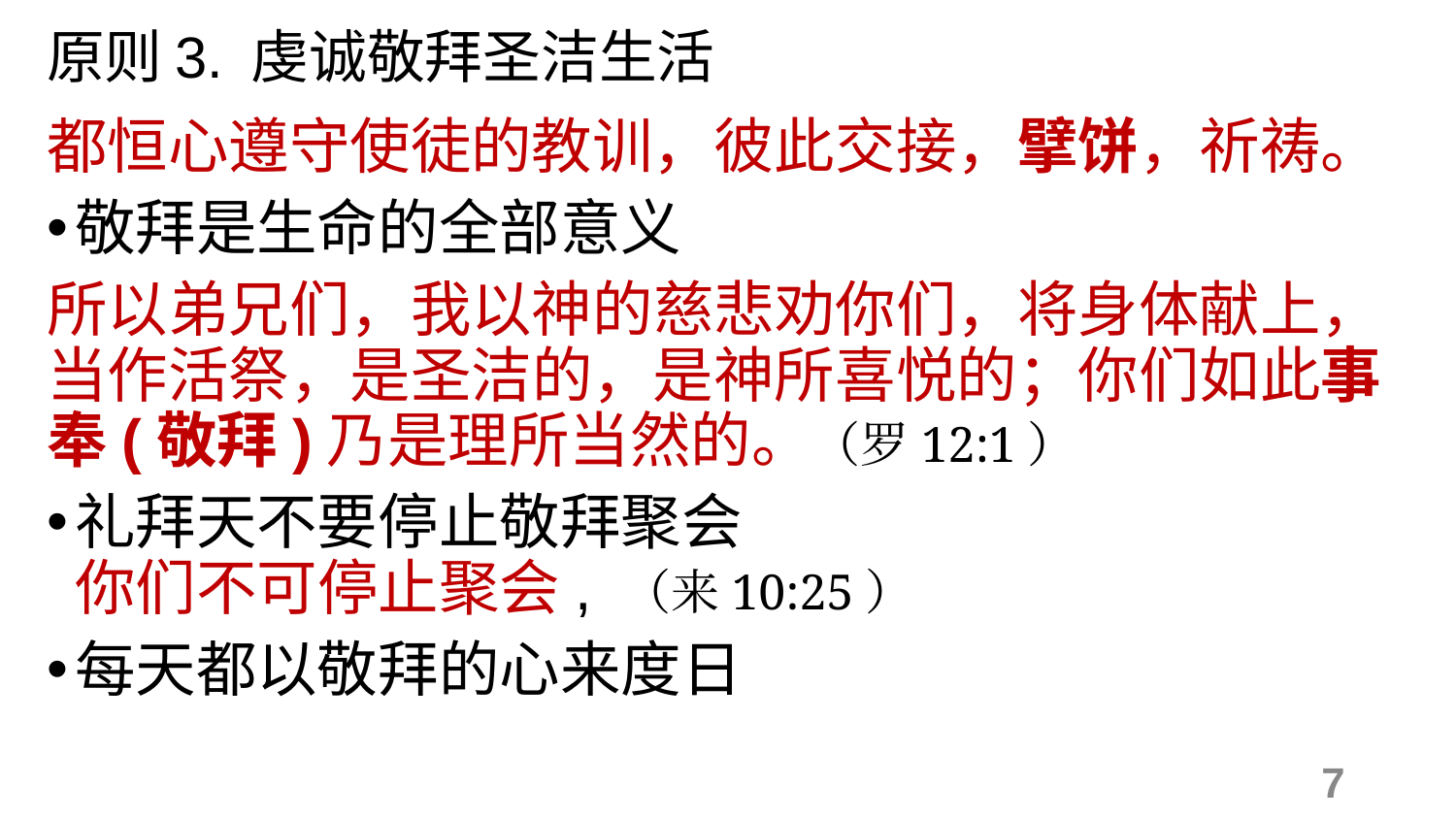

# 原则3. 虔诚敬拜圣洁生活
都恒心遵守使徒的教训，彼此交接，擘饼，祈祷。
敬拜是生命的全部意义
所以弟兄们，我以神的慈悲劝你们，将身体献上，当作活祭，是圣洁的，是神所喜悦的；你们如此事奉(敬拜)乃是理所当然的。（罗12:1）
礼拜天不要停止敬拜聚会
你们不可停止聚会, （来10:25）
每天都以敬拜的心来度日
7